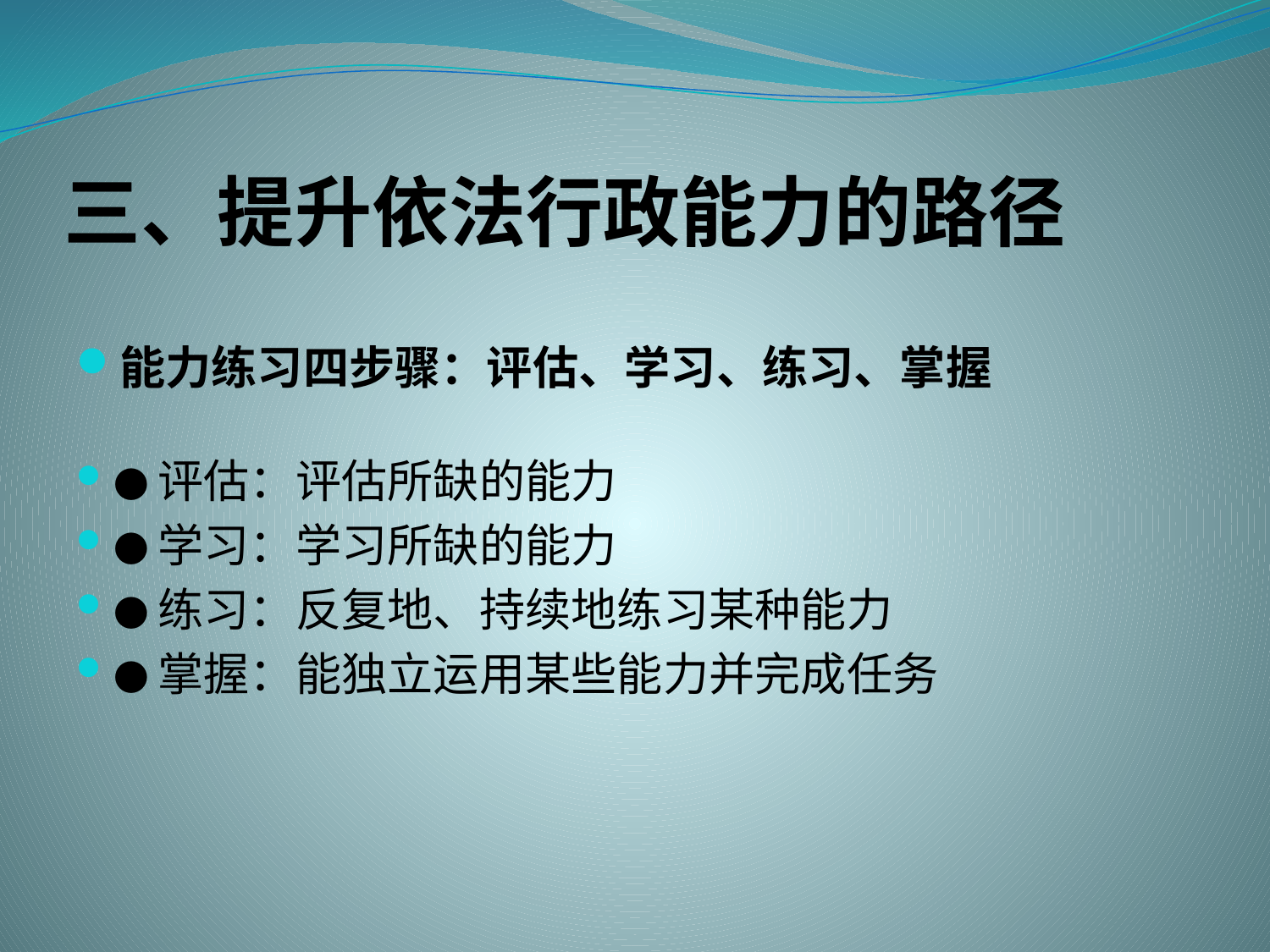

# 三、提升依法行政能力的路径

能力练习四步骤：评估、学习、练习、掌握

●评估：评估所缺的能力
●学习：学习所缺的能力
●练习：反复地、持续地练习某种能力
●掌握：能独立运用某些能力并完成任务